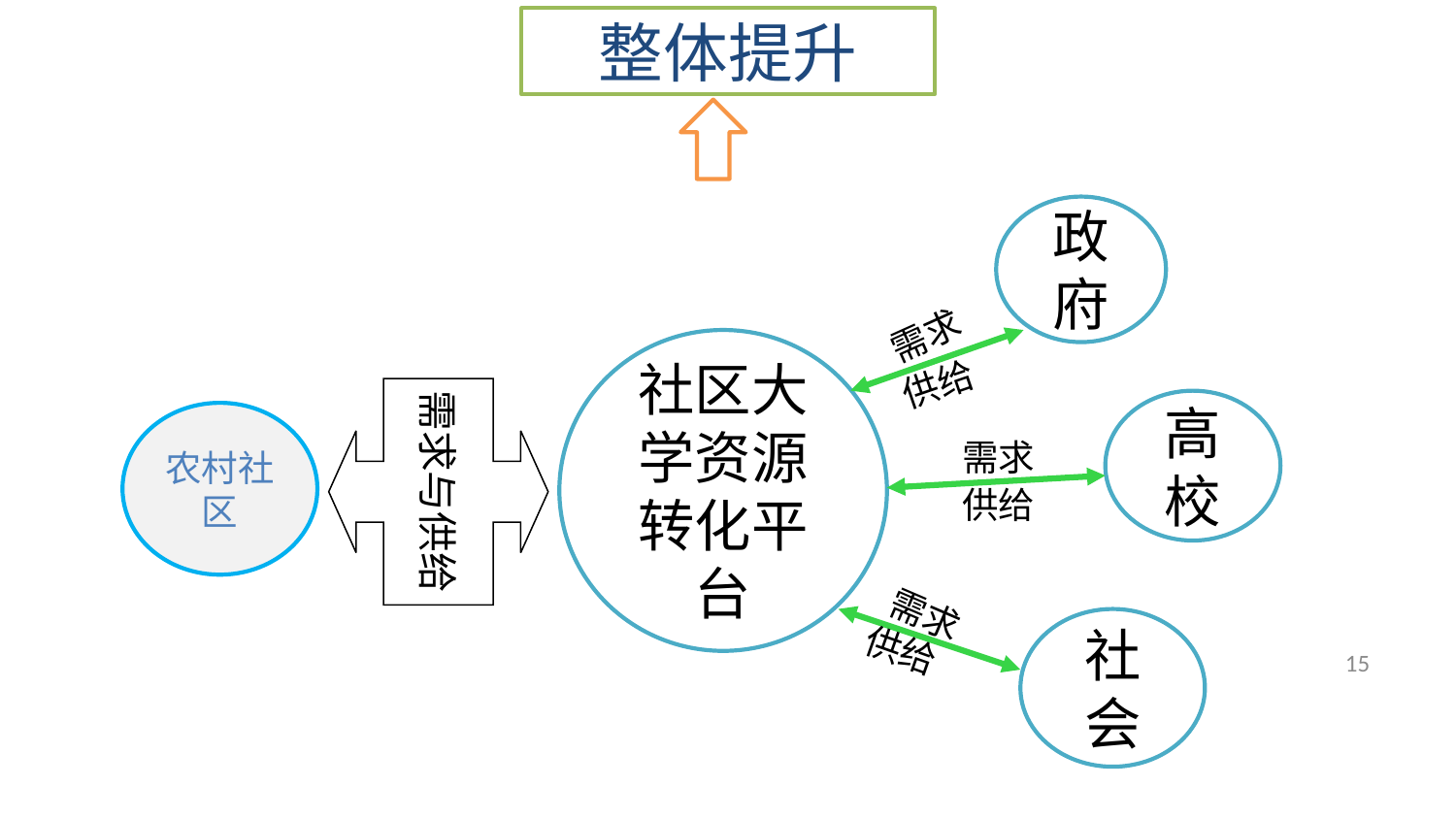

整体提升

政府
需求
社区大学资源转化平台

供给
需求与供给
高校
农村社区
需求

供给
需求

社会
供给
15